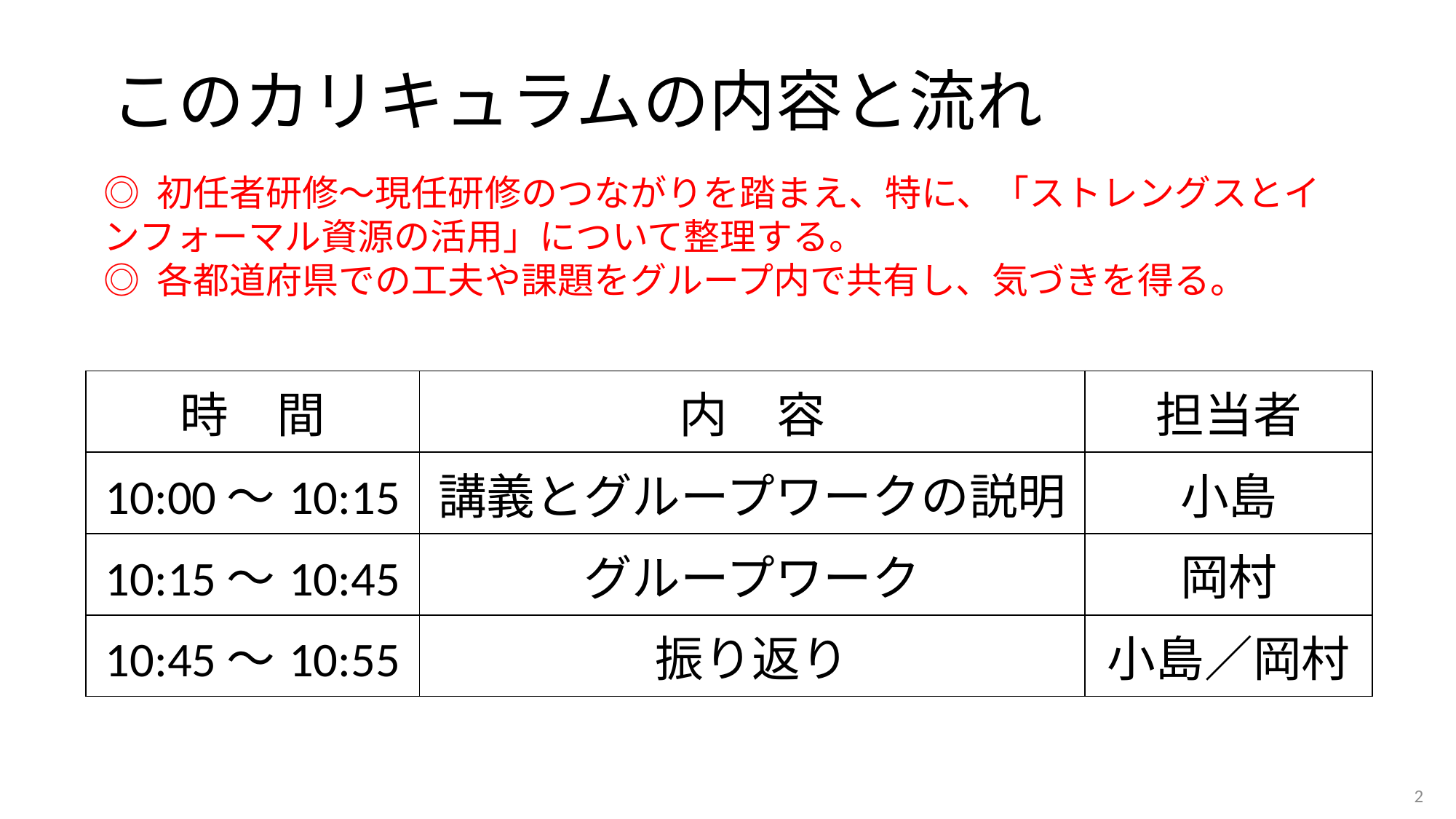

# このカリキュラムの内容と流れ
◎ 初任者研修～現任研修のつながりを踏まえ、特に、「ストレングスとインフォーマル資源の活用」について整理する。
◎ 各都道府県での工夫や課題をグループ内で共有し、気づきを得る。
| 時　間 | 内　容 | 担当者 |
| --- | --- | --- |
| 10:00～10:15 | 講義とグループワークの説明 | 小島 |
| 10:15～10:45 | グループワーク | 岡村 |
| 10:45～10:55 | 振り返り | 小島／岡村 |
2